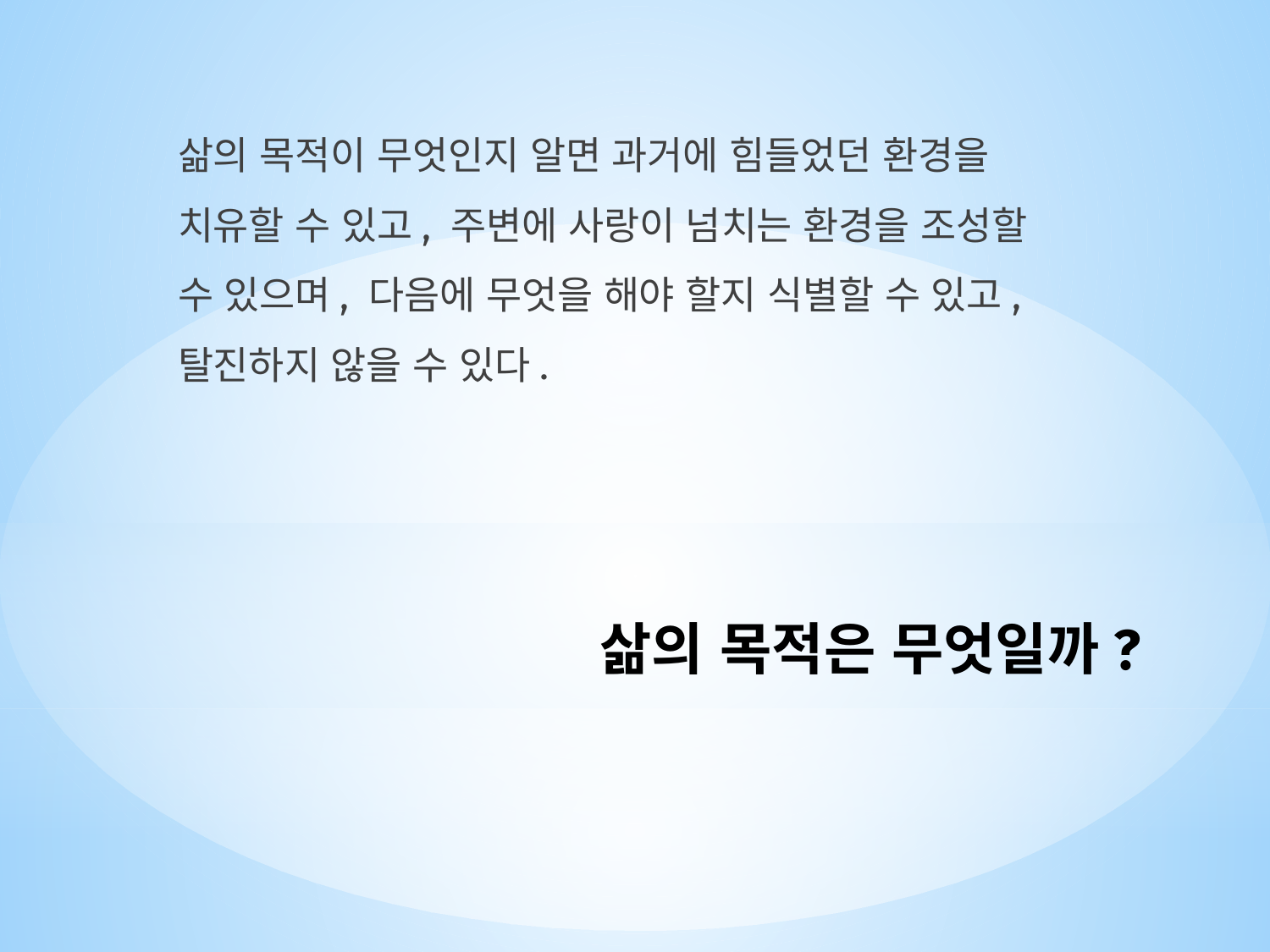

삶의 목적이 무엇인지 알면 과거에 힘들었던 환경을 치유할 수 있고, 주변에 사랑이 넘치는 환경을 조성할 수 있으며, 다음에 무엇을 해야 할지 식별할 수 있고, 탈진하지 않을 수 있다.
# 삶의 목적은 무엇일까?